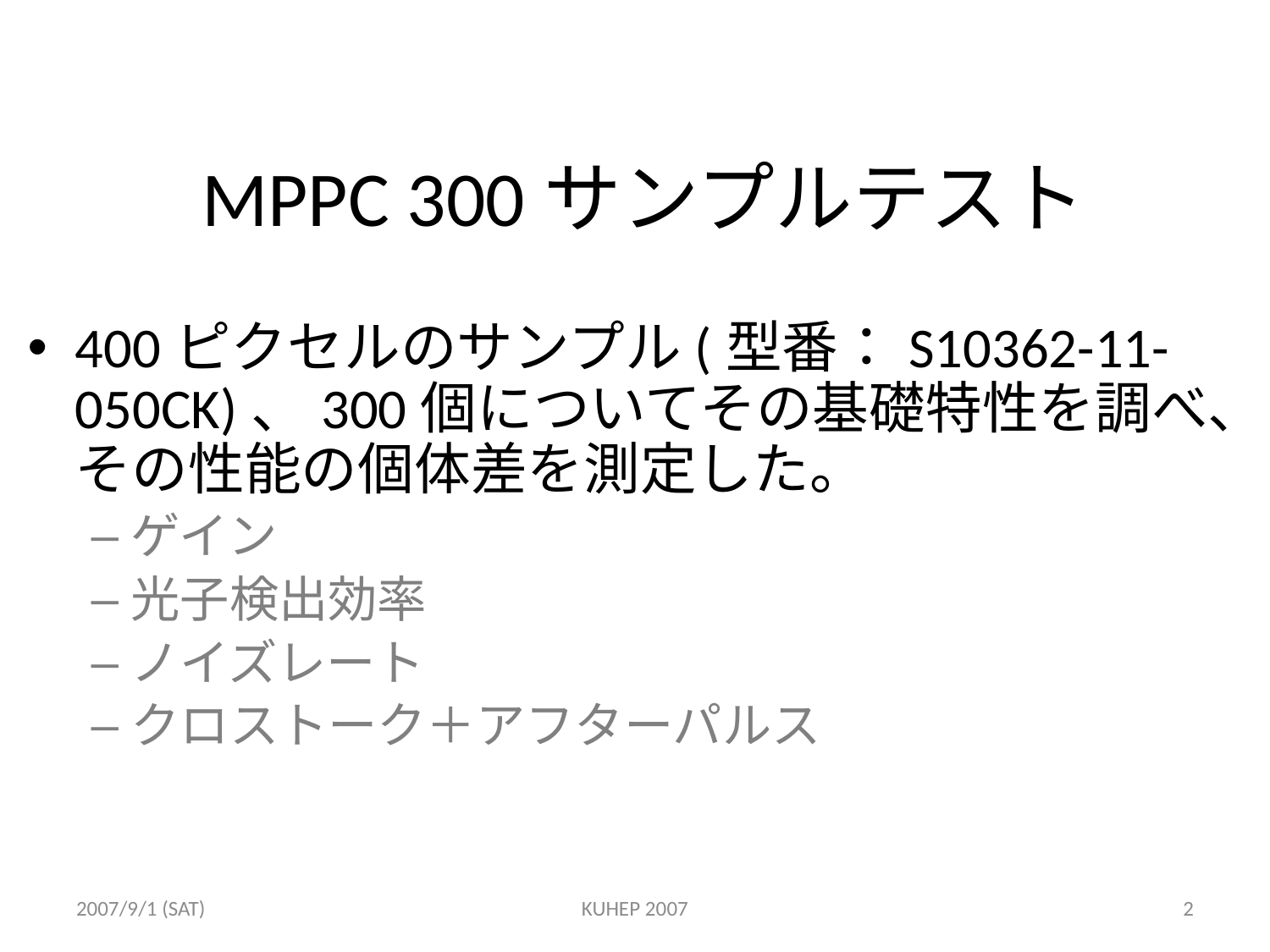

# MPPC 300サンプルテスト
400ピクセルのサンプル(型番：S10362-11-050CK)、300個についてその基礎特性を調べ、その性能の個体差を測定した。
ゲイン
光子検出効率
ノイズレート
クロストーク＋アフターパルス
2007/9/1 (SAT)
KUHEP 2007
2